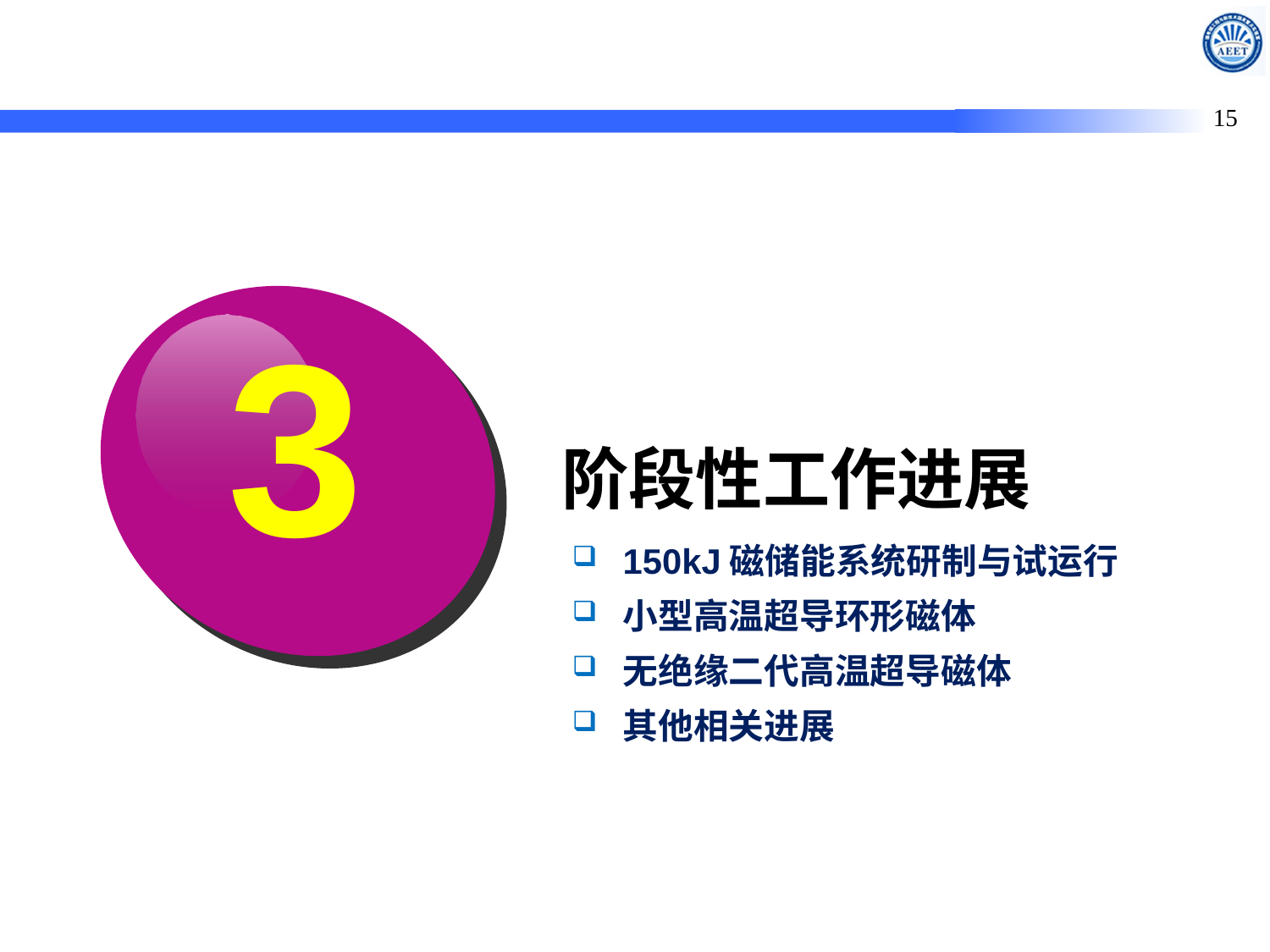

3

阶段性工作进展
150kJ磁储能系统研制与试运行
小型高温超导环形磁体
无绝缘二代高温超导磁体
其他相关进展